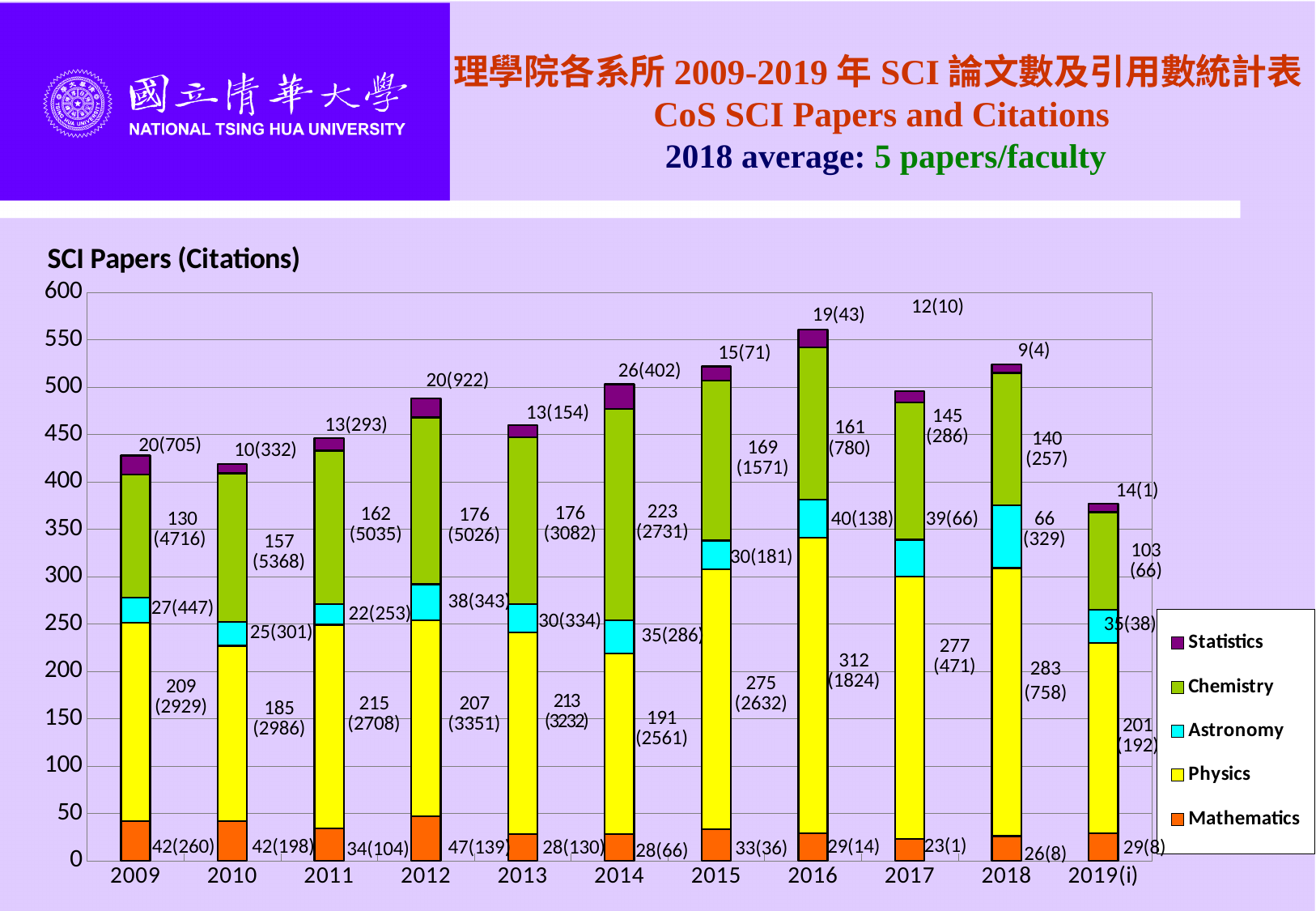

理學院各系所2009-2019年SCI論文數及引用數統計表
CoS SCI Papers and Citations
 2018 average: 5 papers/faculty

### Chart: SCI Papers (Citations)

| Category | Mathematics | Physics | Astronomy | Chemistry | Statistics |
|---|---|---|---|---|---|
| 2009 | 42.0 | 209.0 | 27.0 | 130.0 | 20.0 |
| 2010 | 42.0 | 185.0 | 25.0 | 157.0 | 10.0 |
| 2011 | 34.0 | 215.0 | 22.0 | 162.0 | 13.0 |
| 2012 | 47.0 | 207.0 | 38.0 | 176.0 | 20.0 |
| 2013 | 28.0 | 213.0 | 30.0 | 176.0 | 13.0 |
| 2014 | 28.0 | 191.0 | 35.0 | 223.0 | 26.0 |
| 2015 | 33.0 | 275.0 | 30.0 | 169.0 | 15.0 |
| 2016 | 29.0 | 312.0 | 40.0 | 161.0 | 19.0 |
| 2017 | 23.0 | 277.0 | 39.0 | 145.0 | 12.0 |
| 2018 | 26.0 | 283.0 | 66.0 | 140.0 | 9.0 |
| 2019(i) | 29.0 | 201.0 | 35.0 | 103.0 | 9.0 |
283 (758)
26(8)